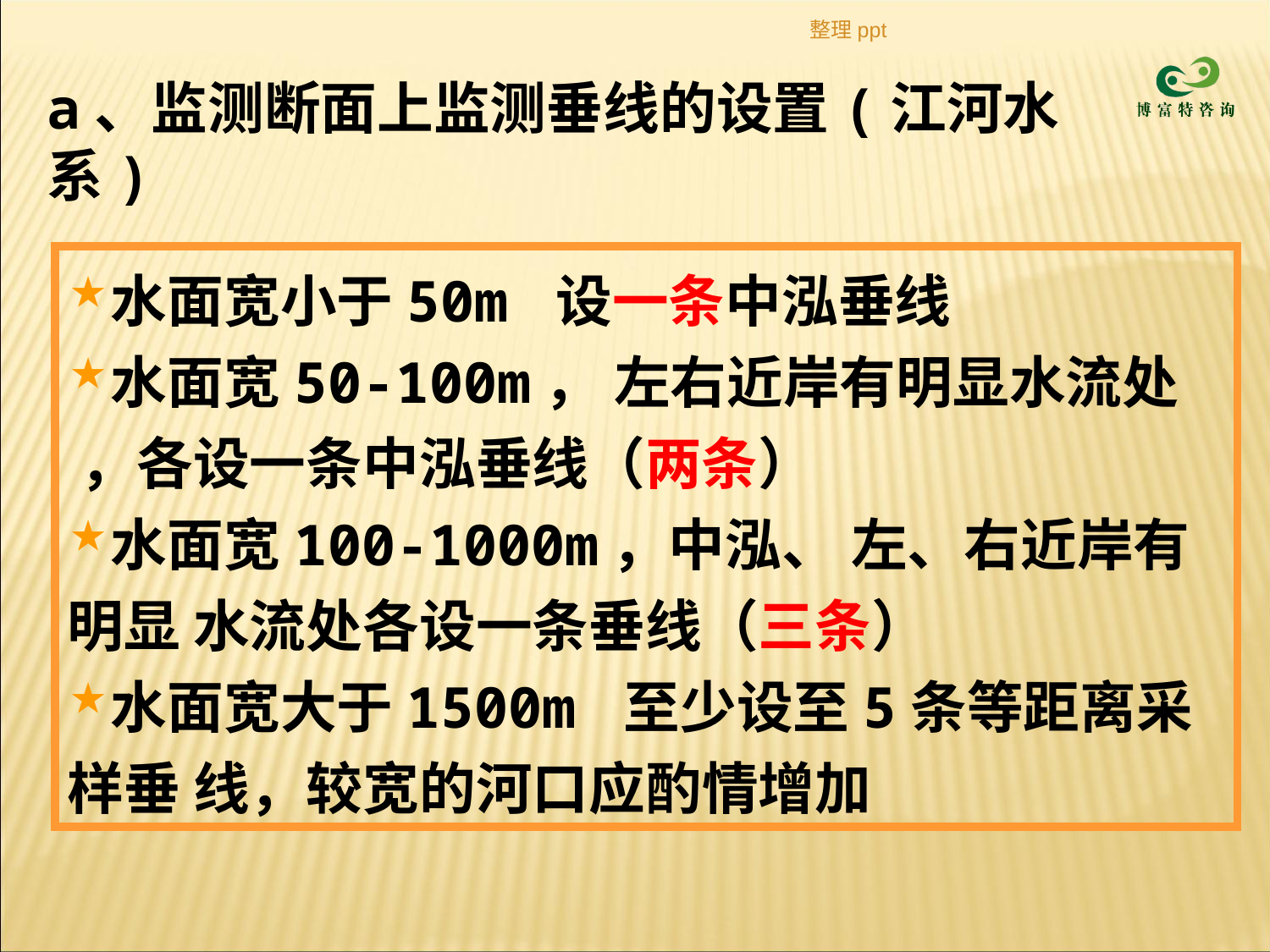

整理ppt
a、监测断面上监测垂线的设置(江河水系)
水面宽小于50m 设一条中泓垂线
水面宽50-100m， 左右近岸有明显水流处 ，各设一条中泓垂线（两条）
水面宽100-1000m，中泓、 左、右近岸有明显 水流处各设一条垂线（三条）
水面宽大于1500m 至少设至5条等距离采样垂 线，较宽的河口应酌情增加
27